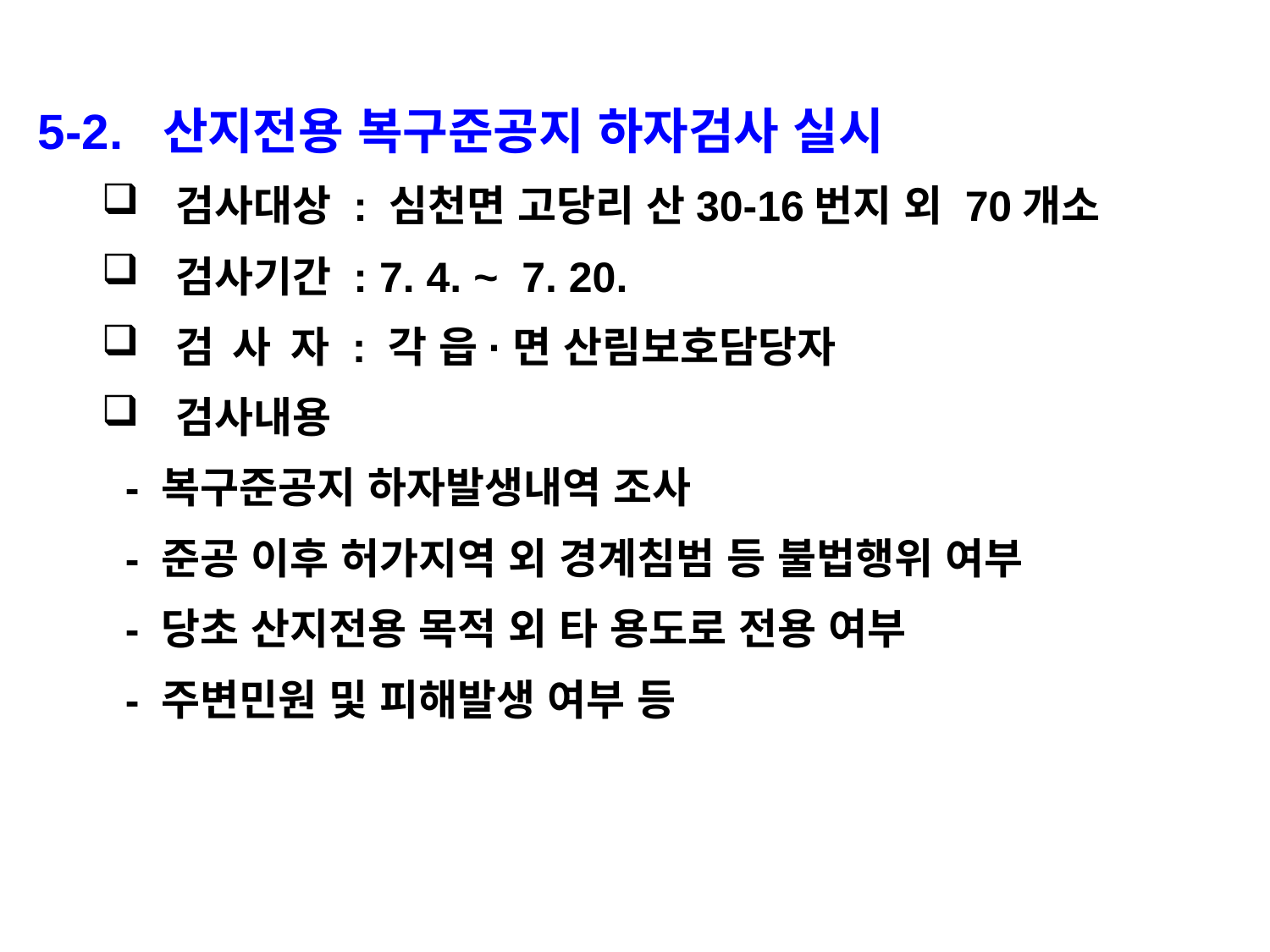

5-2.  산지전용 복구준공지 하자검사 실시
검사대상 : 심천면 고당리 산30-16번지 외 70개소
검사기간 : 7. 4. ~  7. 20.
검  사  자 : 각 읍·면 산림보호담당자
검사내용
  - 복구준공지 하자발생내역 조사
  - 준공 이후 허가지역 외 경계침범 등 불법행위 여부
  - 당초 산지전용 목적 외 타 용도로 전용 여부
  - 주변민원 및 피해발생 여부 등